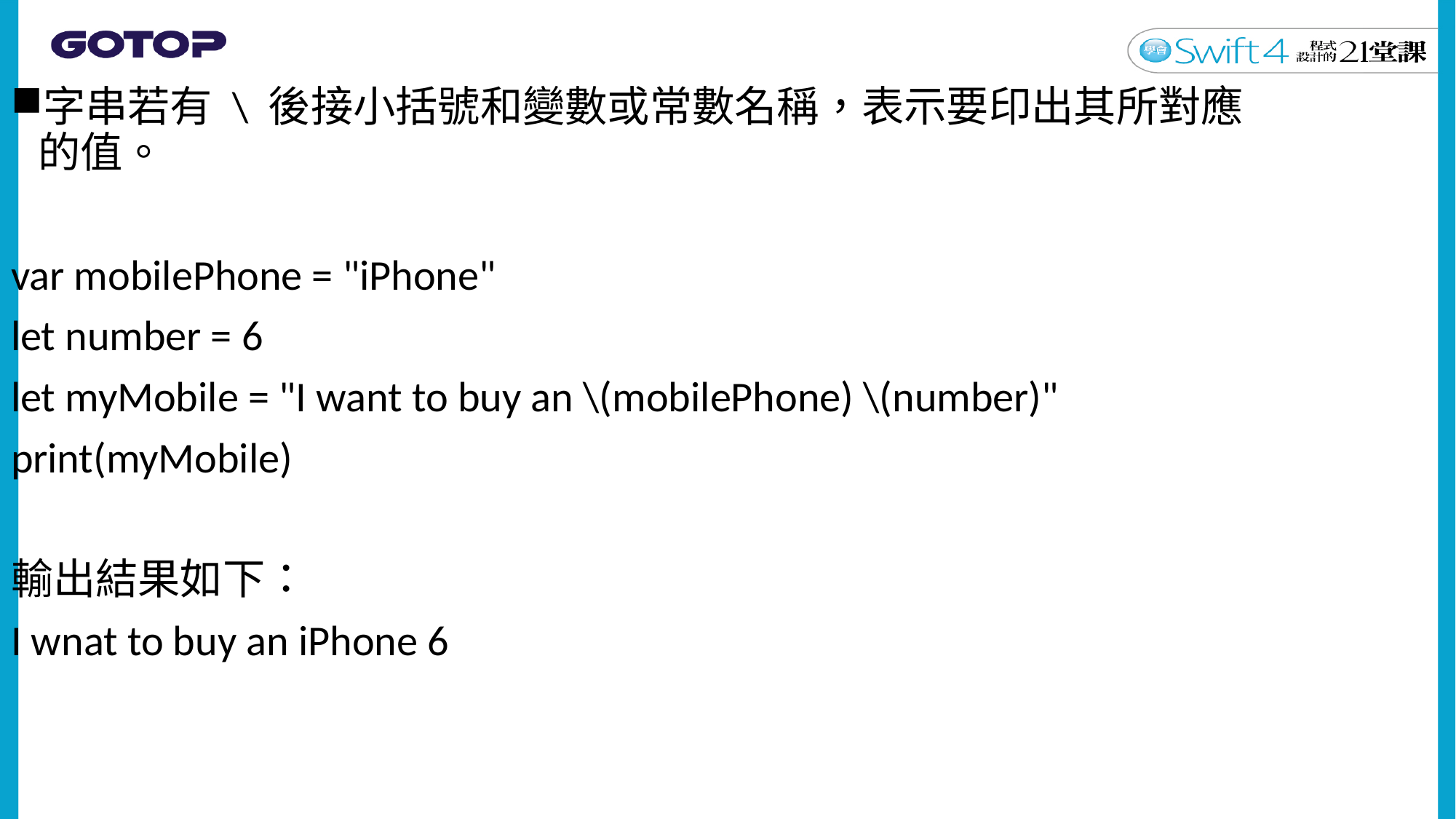

字串若有 \ 後接小括號和變數或常數名稱，表示要印出其所對應的值。

var mobilePhone = "iPhone"
let number = 6
let myMobile = "I want to buy an \(mobilePhone) \(number)"
print(myMobile)

輸出結果如下：
I wnat to buy an iPhone 6